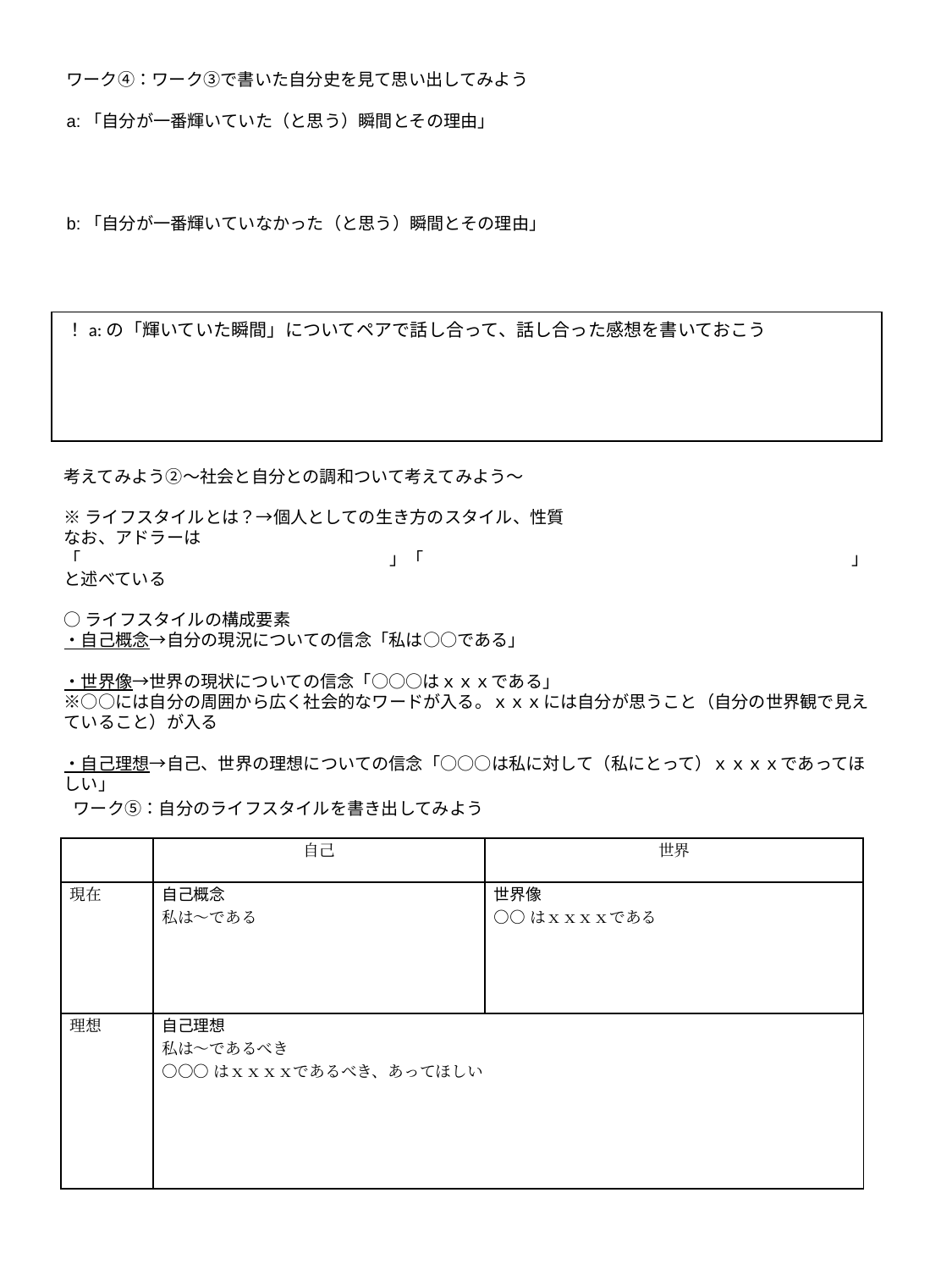

ワーク④：ワーク③で書いた自分史を見て思い出してみよう

a:「自分が一番輝いていた（と思う）瞬間とその理由」

b:「自分が一番輝いていなかった（と思う）瞬間とその理由」

！a:の「輝いていた瞬間」についてペアで話し合って、話し合った感想を書いておこう

考えてみよう②～社会と自分との調和ついて考えてみよう～

※ライフスタイルとは？→個人としての生き方のスタイル、性質
なお、アドラーは
「　　　　　　　　　　　　　　　　　　」「　　　　　　　　　　　　　　　　　　　　　　　　　」と述べている

○ライフスタイルの構成要素
・自己概念→自分の現況についての信念「私は○○である」
・世界像→世界の現状についての信念「○○○はｘｘｘである」
※○○には自分の周囲から広く社会的なワードが入る。ｘｘｘには自分が思うこと（自分の世界観で見えていること）が入る
・自己理想→自己、世界の理想についての信念「○○○は私に対して（私にとって）ｘｘｘｘであってほしい」

ワーク⑤：自分のライフスタイルを書き出してみよう
|  | 自己 | 世界 |
| --- | --- | --- |
| 現在 | 自己概念 私は～である | 世界像 ○○はｘｘｘｘである |
| 理想 | 自己理想 私は～であるべき ○○○はｘｘｘｘであるべき、あってほしい |
| --- | --- |